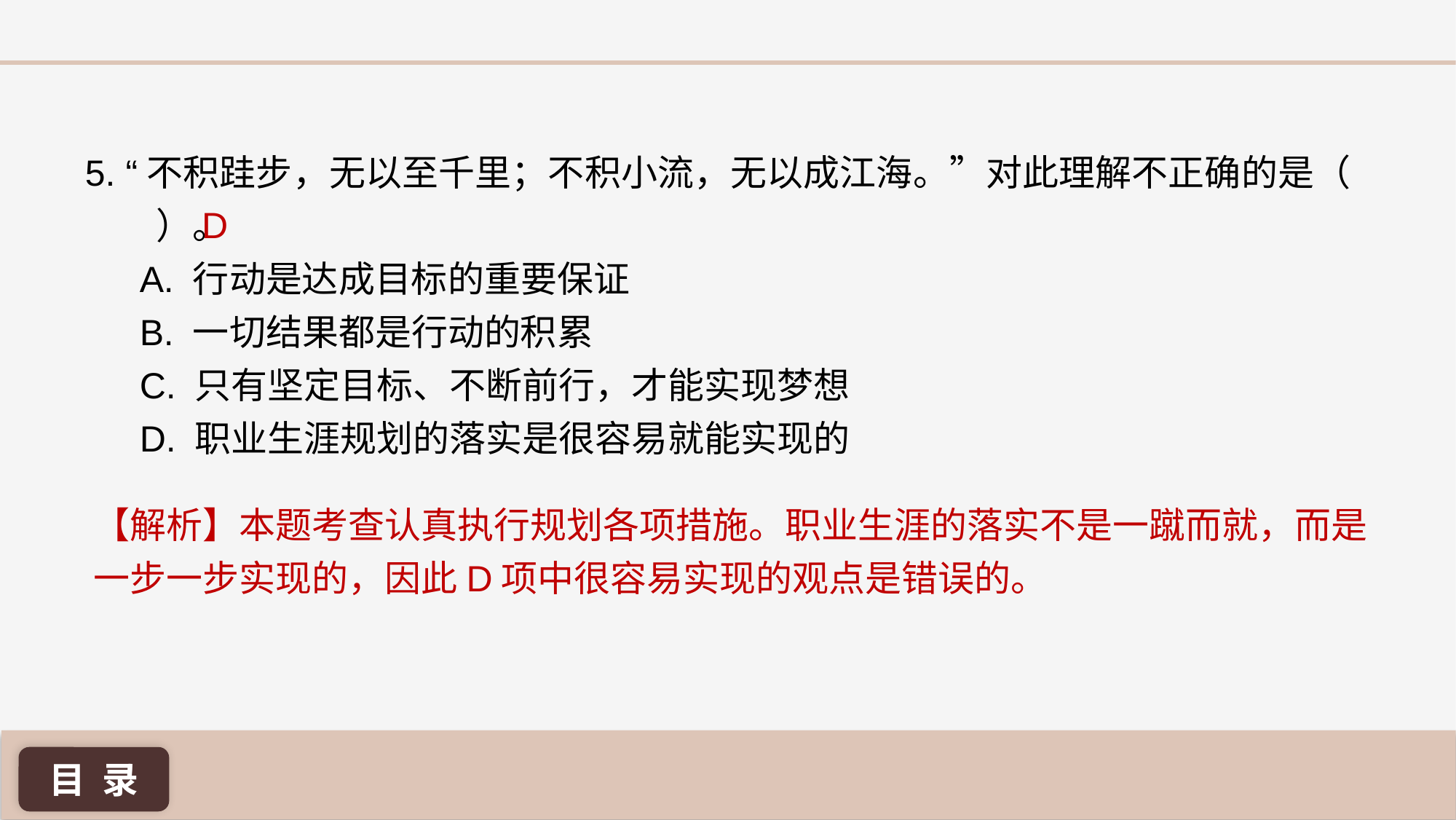

5. “不积跬步，无以至千里；不积小流，无以成江海。”对此理解不正确的是（       ）。
A. 行动是达成目标的重要保证
B. 一切结果都是行动的积累
C. 只有坚定目标、不断前行，才能实现梦想
D. 职业生涯规划的落实是很容易就能实现的
D
【解析】本题考查认真执行规划各项措施。职业生涯的落实不是一蹴而就，而是一步一步实现的，因此D项中很容易实现的观点是错误的。